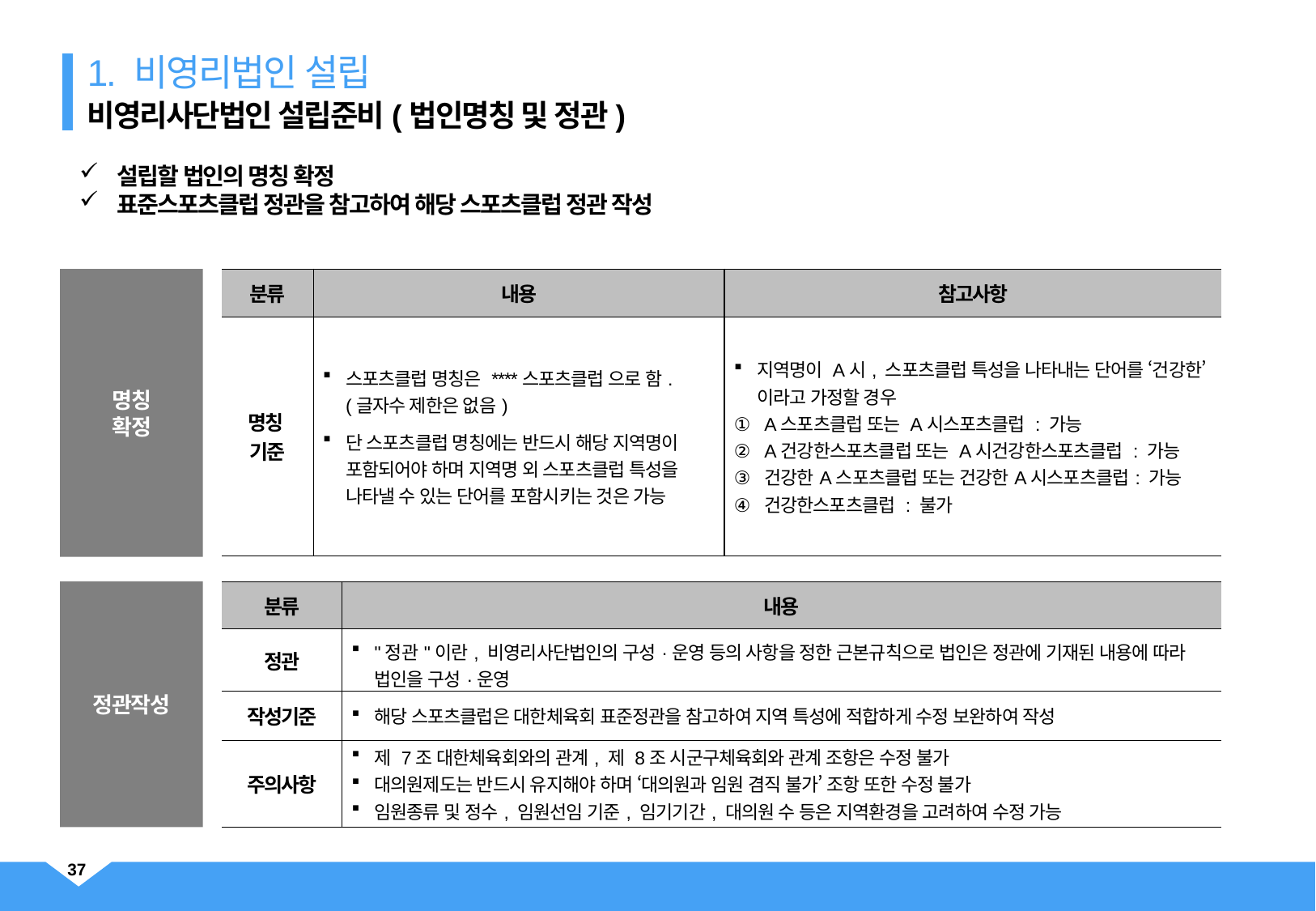

1. 비영리법인 설립
비영리사단법인 설립준비(법인명칭 및 정관)
설립할 법인의 명칭 확정
표준스포츠클럽 정관을 참고하여 해당 스포츠클럽 정관 작성
명칭
확정
| 분류 | 내용 | 참고사항 |
| --- | --- | --- |
| 명칭 기준 | 스포츠클럽 명칭은 \*\*\*\*스포츠클럽 으로 함. (글자수 제한은 없음) 단 스포츠클럽 명칭에는 반드시 해당 지역명이 포함되어야 하며 지역명 외 스포츠클럽 특성을 나타낼 수 있는 단어를 포함시키는 것은 가능 | 지역명이 A시, 스포츠클럽 특성을 나타내는 단어를 ‘건강한’ 이라고 가정할 경우 A스포츠클럽 또는 A시스포츠클럽 : 가능 A건강한스포츠클럽 또는 A시건강한스포츠클럽 : 가능 건강한A스포츠클럽 또는 건강한A시스포츠클럽: 가능 건강한스포츠클럽 : 불가 |
정관작성
| 분류 | 내용 |
| --- | --- |
| 정관 | "정관"이란, 비영리사단법인의 구성·운영 등의 사항을 정한 근본규칙으로 법인은 정관에 기재된 내용에 따라 법인을 구성·운영 |
| 작성기준 | 해당 스포츠클럽은 대한체육회 표준정관을 참고하여 지역 특성에 적합하게 수정 보완하여 작성 |
| 주의사항 | 제 7조 대한체육회와의 관계, 제 8조 시군구체육회와 관계 조항은 수정 불가 대의원제도는 반드시 유지해야 하며 ‘대의원과 임원 겸직 불가’ 조항 또한 수정 불가 임원종류 및 정수, 임원선임 기준, 임기기간, 대의원 수 등은 지역환경을 고려하여 수정 가능 |